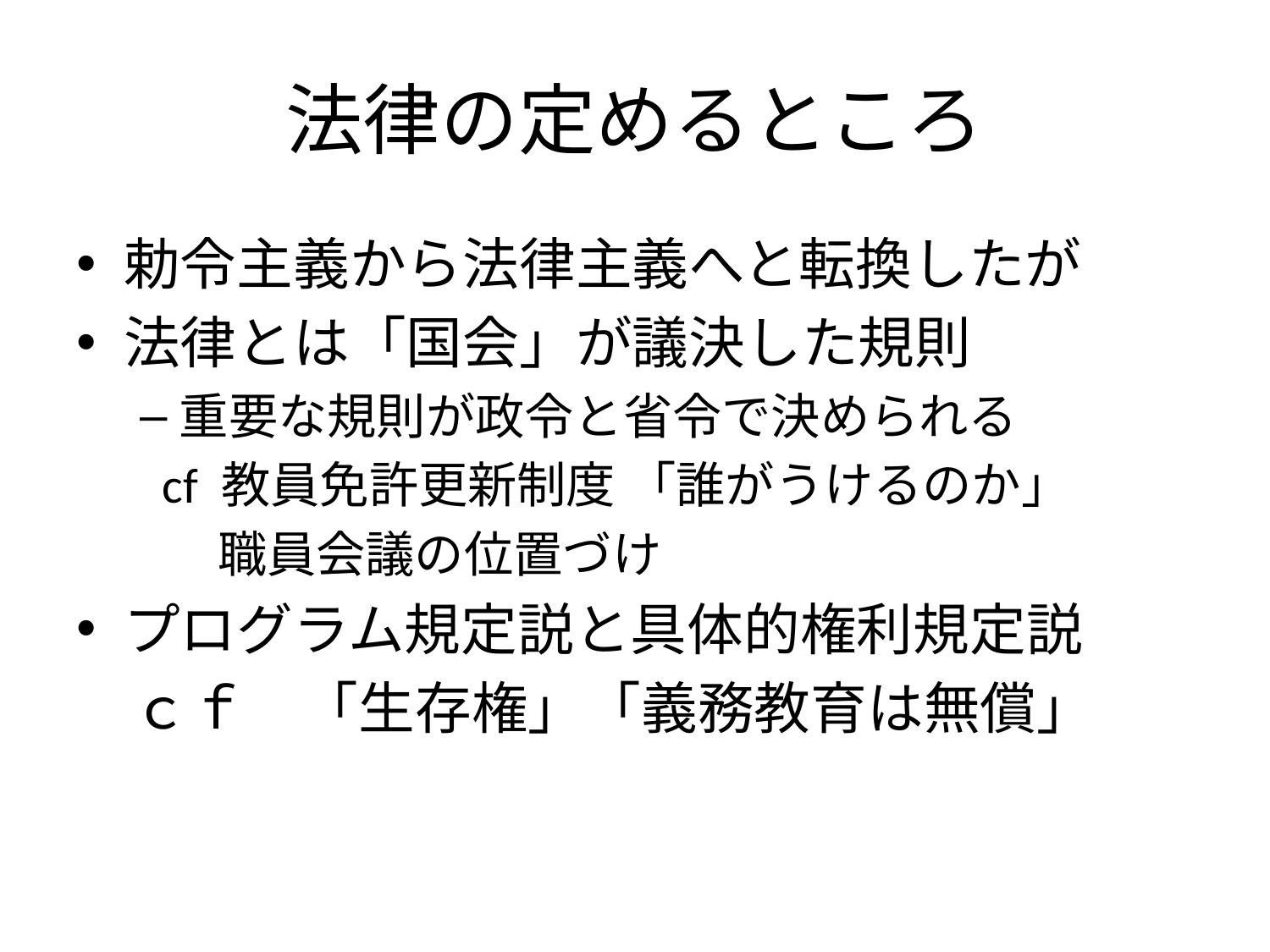

# 法律の定めるところ
勅令主義から法律主義へと転換したが
法律とは「国会」が議決した規則
重要な規則が政令と省令で決められる
  cf 教員免許更新制度 「誰がうけるのか」
      職員会議の位置づけ
プログラム規定説と具体的権利規定説
　ｃｆ　「生存権」「義務教育は無償」